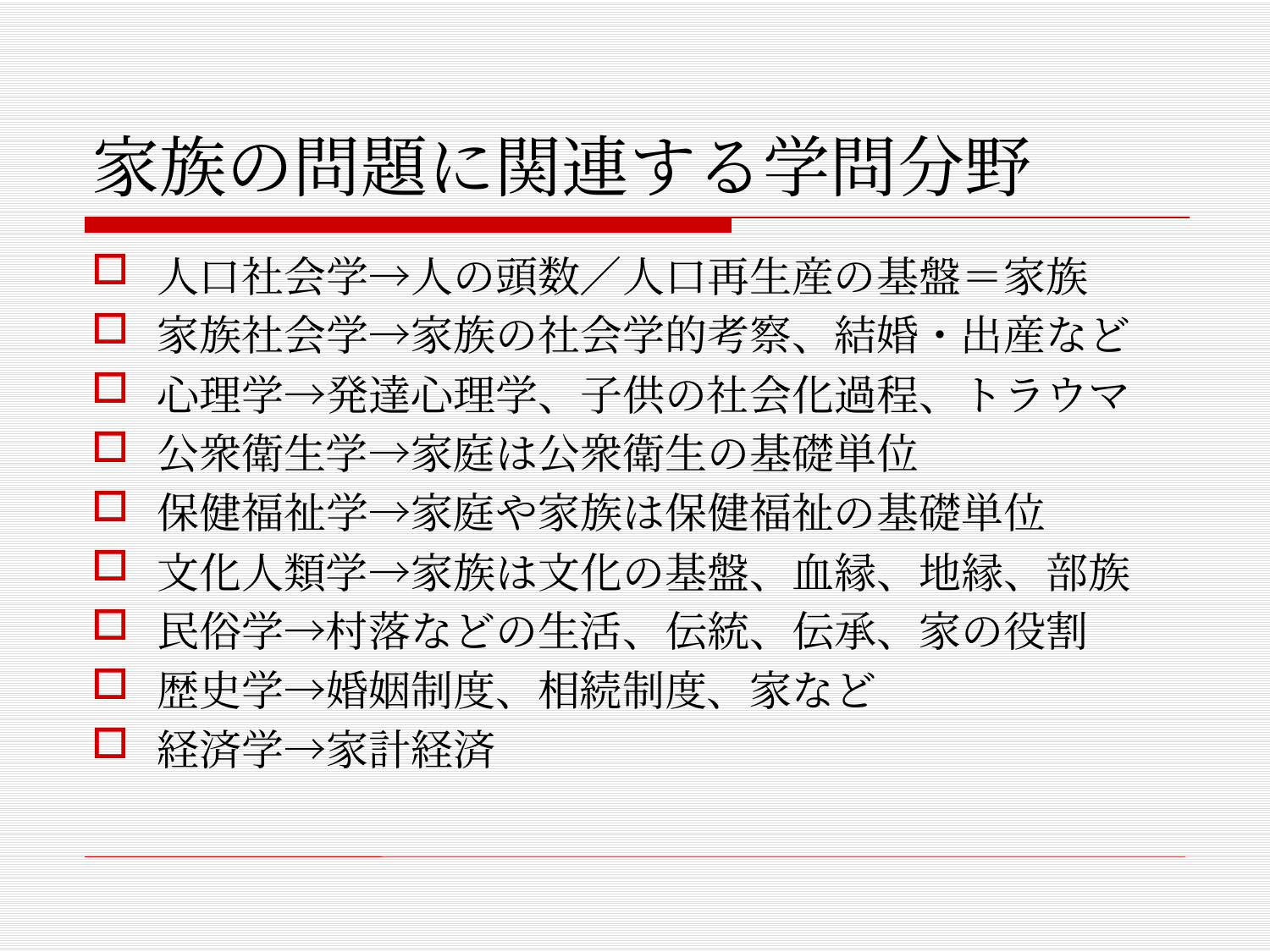

# 家族の問題に関連する学問分野
人口社会学→人の頭数／人口再生産の基盤＝家族
家族社会学→家族の社会学的考察、結婚・出産など
心理学→発達心理学、子供の社会化過程、トラウマ
公衆衛生学→家庭は公衆衛生の基礎単位
保健福祉学→家庭や家族は保健福祉の基礎単位
文化人類学→家族は文化の基盤、血縁、地縁、部族
民俗学→村落などの生活、伝統、伝承、家の役割
歴史学→婚姻制度、相続制度、家など
経済学→家計経済